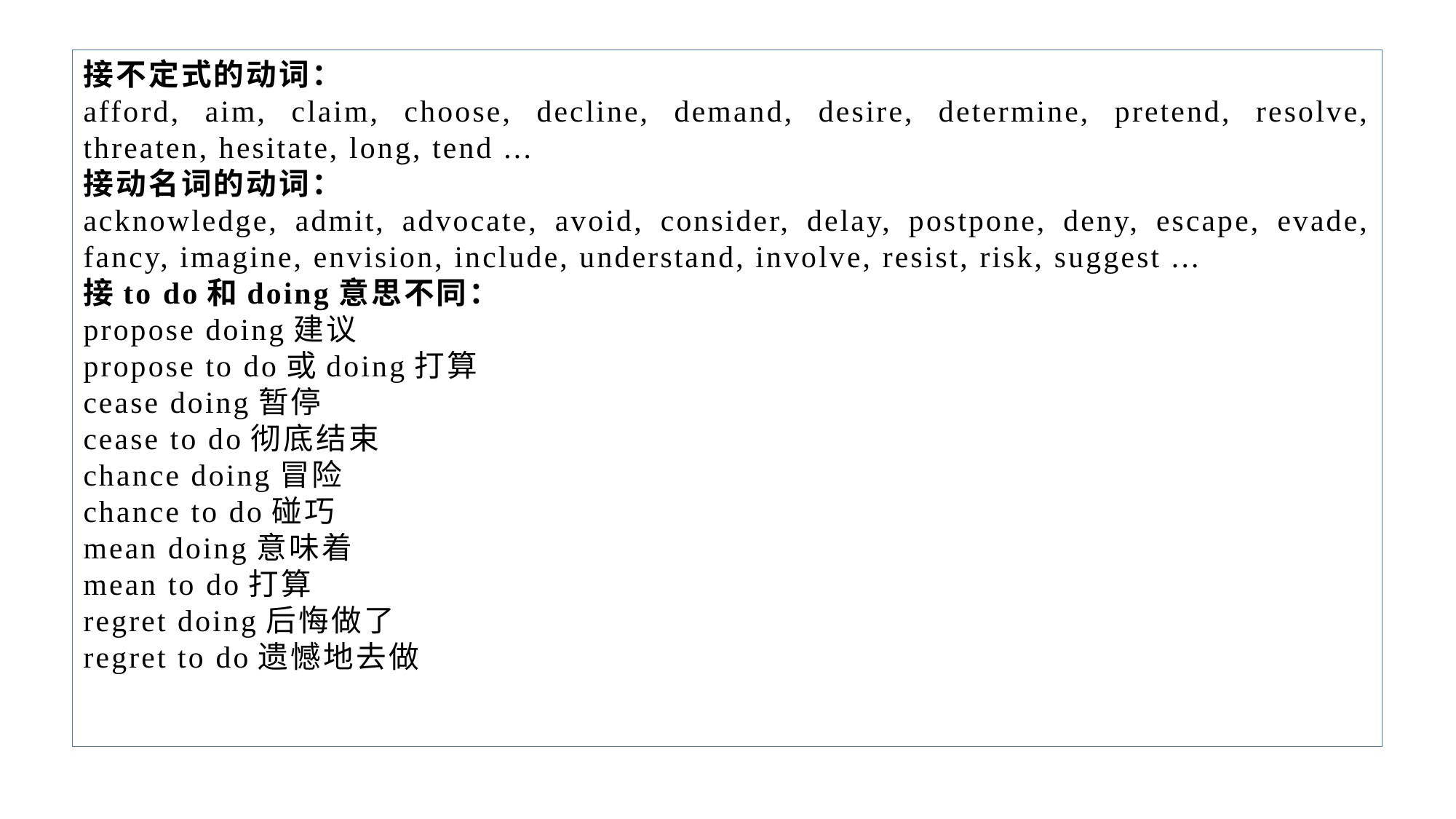

接不定式的动词：
afford, aim, claim, choose, decline, demand, desire, determine, pretend, resolve, threaten, hesitate, long, tend ...
接动名词的动词：
acknowledge, admit, advocate, avoid, consider, delay, postpone, deny, escape, evade, fancy, imagine, envision, include, understand, involve, resist, risk, suggest ...
接to do和doing意思不同：
propose doing建议
propose to do或doing打算
cease doing暂停
cease to do彻底结束
chance doing冒险
chance to do碰巧
mean doing意味着
mean to do打算
regret doing后悔做了
regret to do遗憾地去做